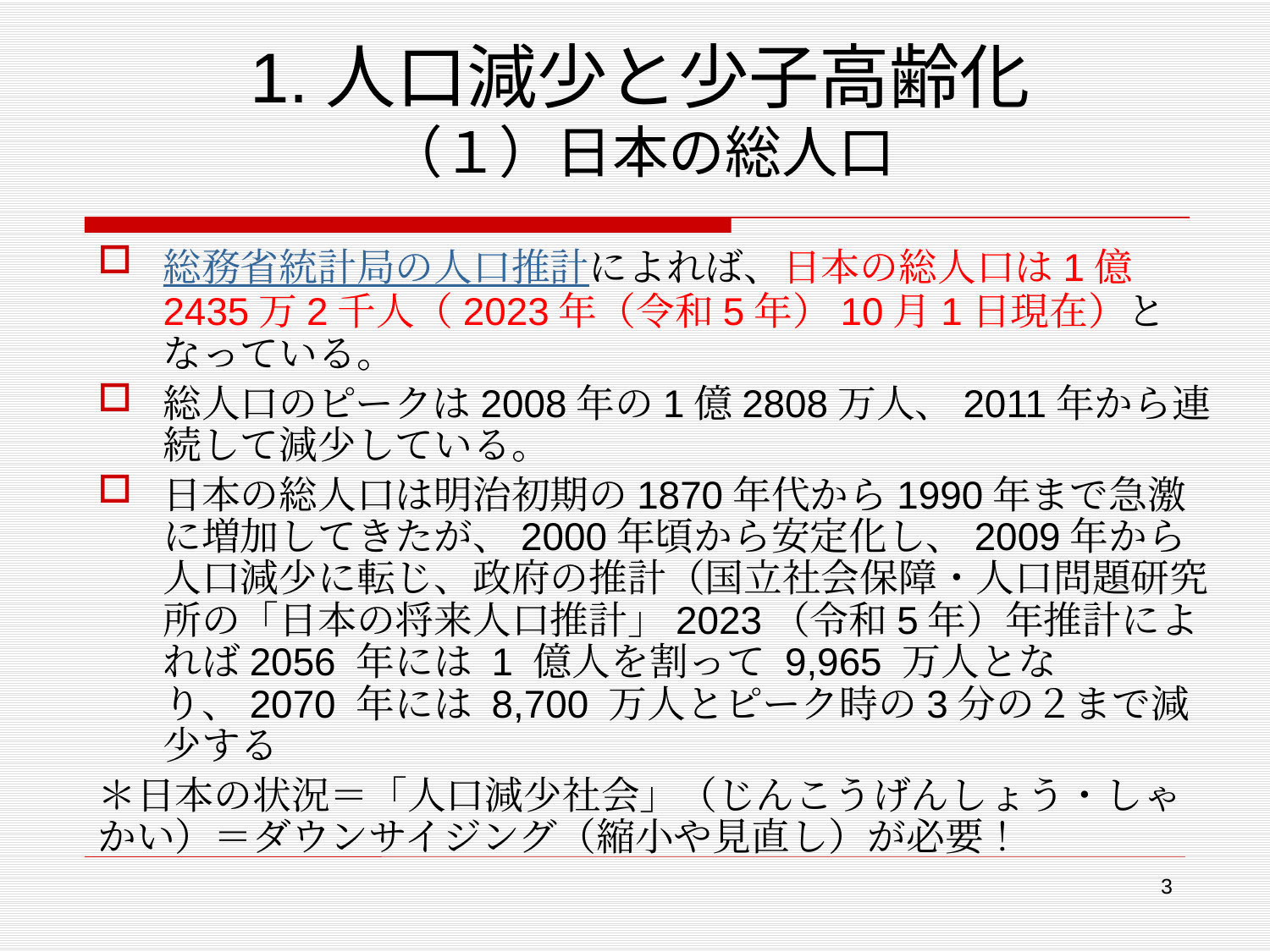

# 1.人口減少と少子高齢化 （１）日本の総人口
総務省統計局の人口推計によれば、日本の総人口は1億2435万2千人（2023年（令和5年）10月1日現在）となっている。
総人口のピークは2008年の1億2808万人、2011年から連続して減少している。
日本の総人口は明治初期の1870年代から1990年まで急激に増加してきたが、2000年頃から安定化し、2009年から人口減少に転じ、政府の推計（国立社会保障・人口問題研究所の「日本の将来人口推計」2023（令和5年）年推計によれば2056 年には 1 億人を割って 9,965 万人となり、2070 年には 8,700 万人とピーク時の3分の２まで減少する
＊日本の状況＝「人口減少社会」（じんこうげんしょう・しゃかい）＝ダウンサイジング（縮小や見直し）が必要！
3